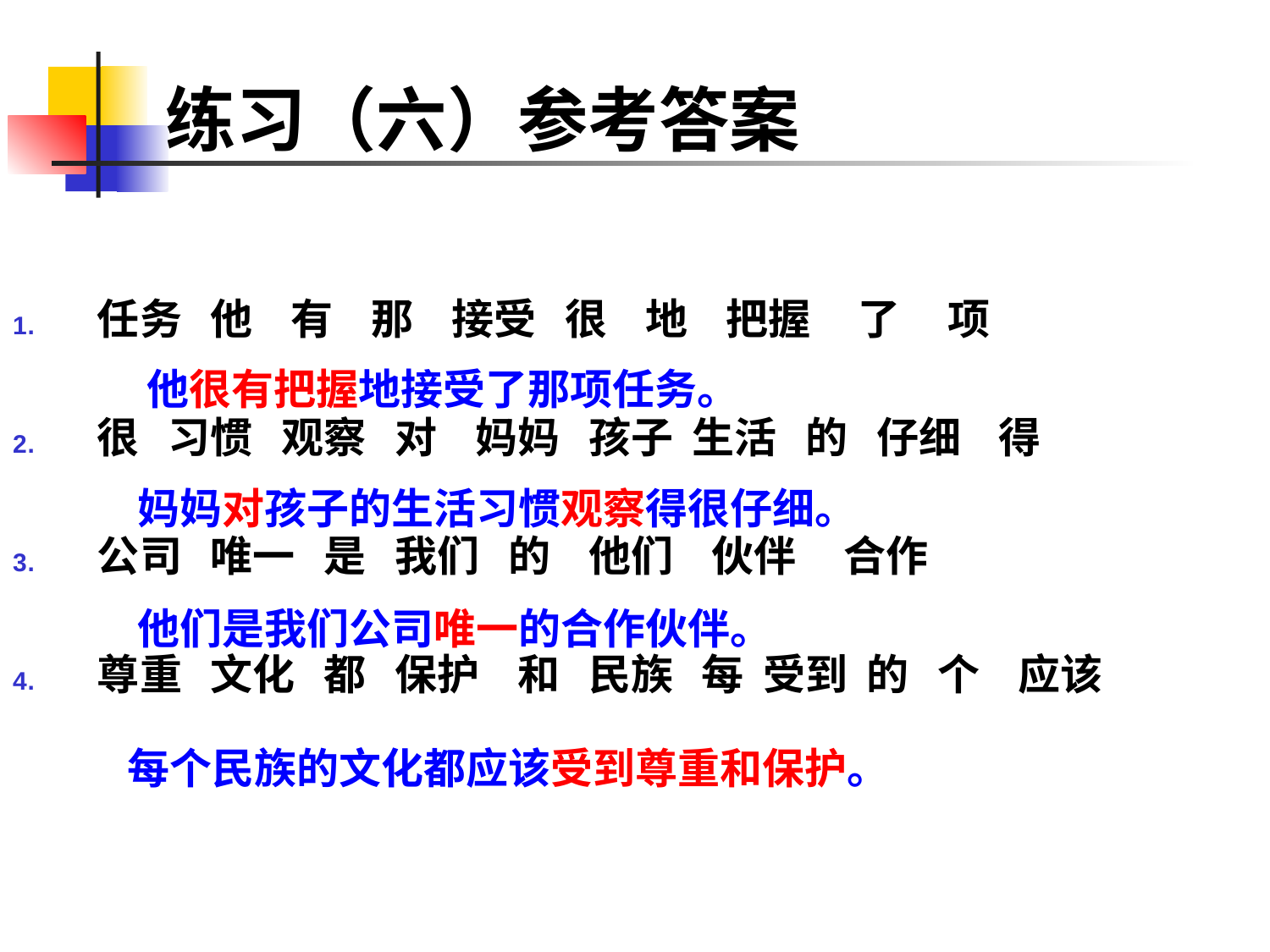

# 练习（六）参考答案
任务   他    有    那    接受   很    地    把握     了     项

很   习惯   观察   对    妈妈   孩子  生活   的   仔细    得

公司   唯一   是   我们   的    他们    伙伴     合作

尊重   文化   都   保护    和   民族   每  受到  的   个    应该
他很有把握地接受了那项任务。
妈妈对孩子的生活习惯观察得很仔细。
他们是我们公司唯一的合作伙伴。
每个民族的文化都应该受到尊重和保护。